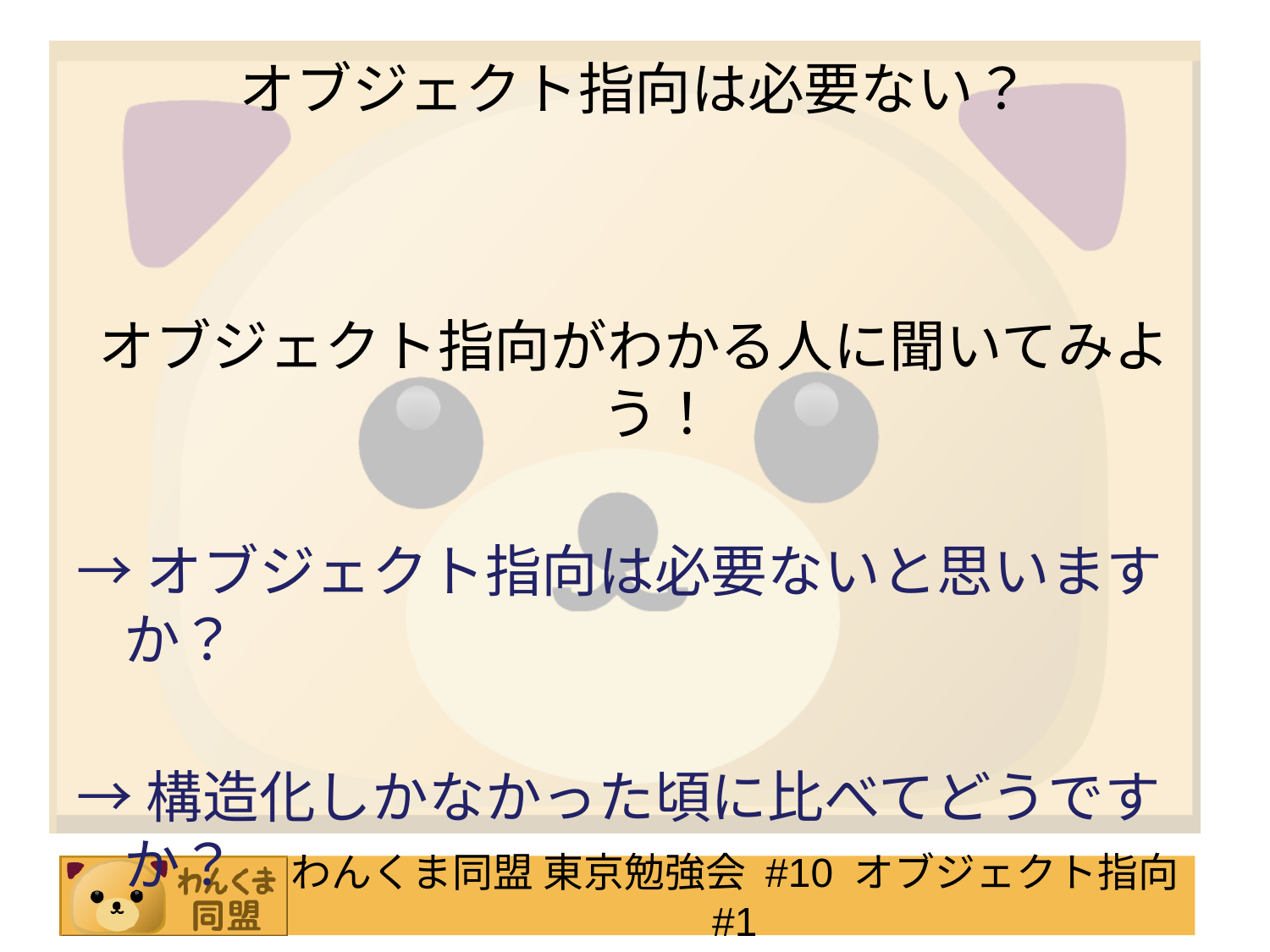

# オブジェクト指向は必要ない？

オブジェクト指向がわかる人に聞いてみよう！

→オブジェクト指向は必要ないと思いますか？

→構造化しかなかった頃に比べてどうですか？